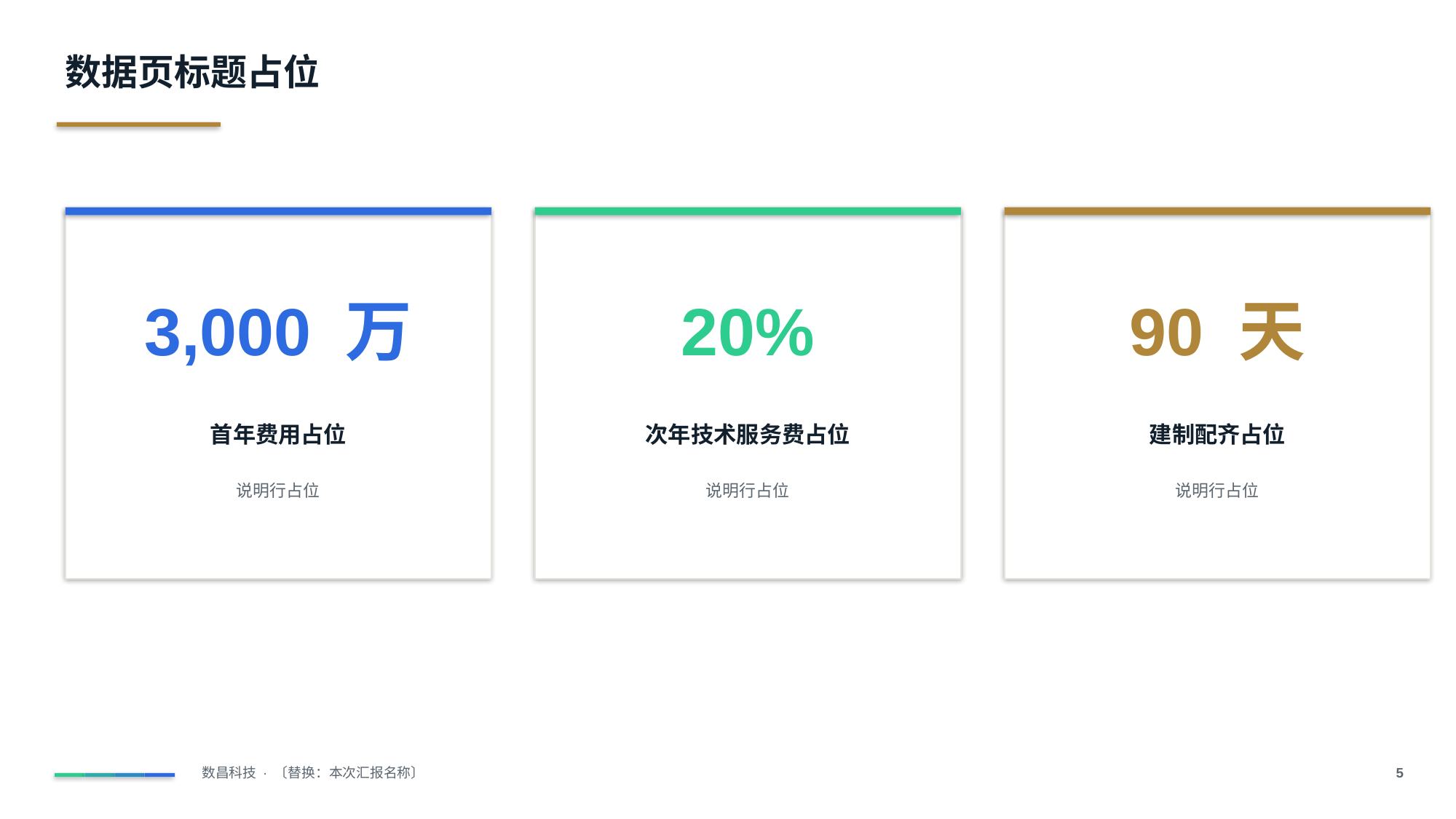

数据页标题占位

3,000 万
20%
90 天
首年费用占位
次年技术服务费占位
建制配齐占位
说明行占位
说明行占位
说明行占位
数昌科技 · 〔替换：本次汇报名称〕
5